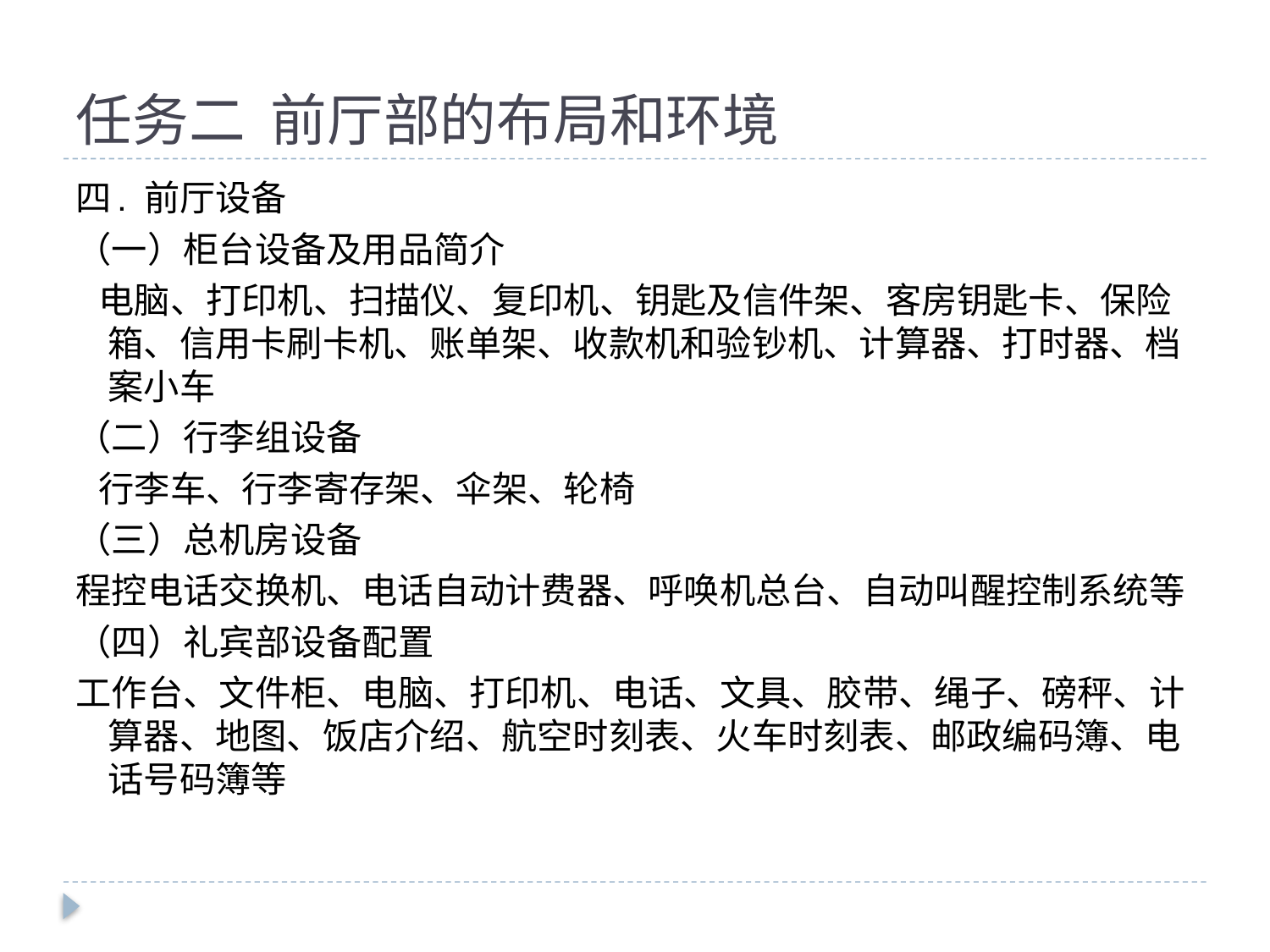

# 任务二  前厅部的布局和环境
四. 前厅设备
（一）柜台设备及用品简介
  电脑、打印机、扫描仪、复印机、钥匙及信件架、客房钥匙卡、保险箱、信用卡刷卡机、账单架、收款机和验钞机、计算器、打时器、档案小车
（二）行李组设备
  行李车、行李寄存架、伞架、轮椅
（三）总机房设备
程控电话交换机、电话自动计费器、呼唤机总台、自动叫醒控制系统等
（四）礼宾部设备配置
工作台、文件柜、电脑、打印机、电话、文具、胶带、绳子、磅秤、计算器、地图、饭店介绍、航空时刻表、火车时刻表、邮政编码簿、电话号码簿等